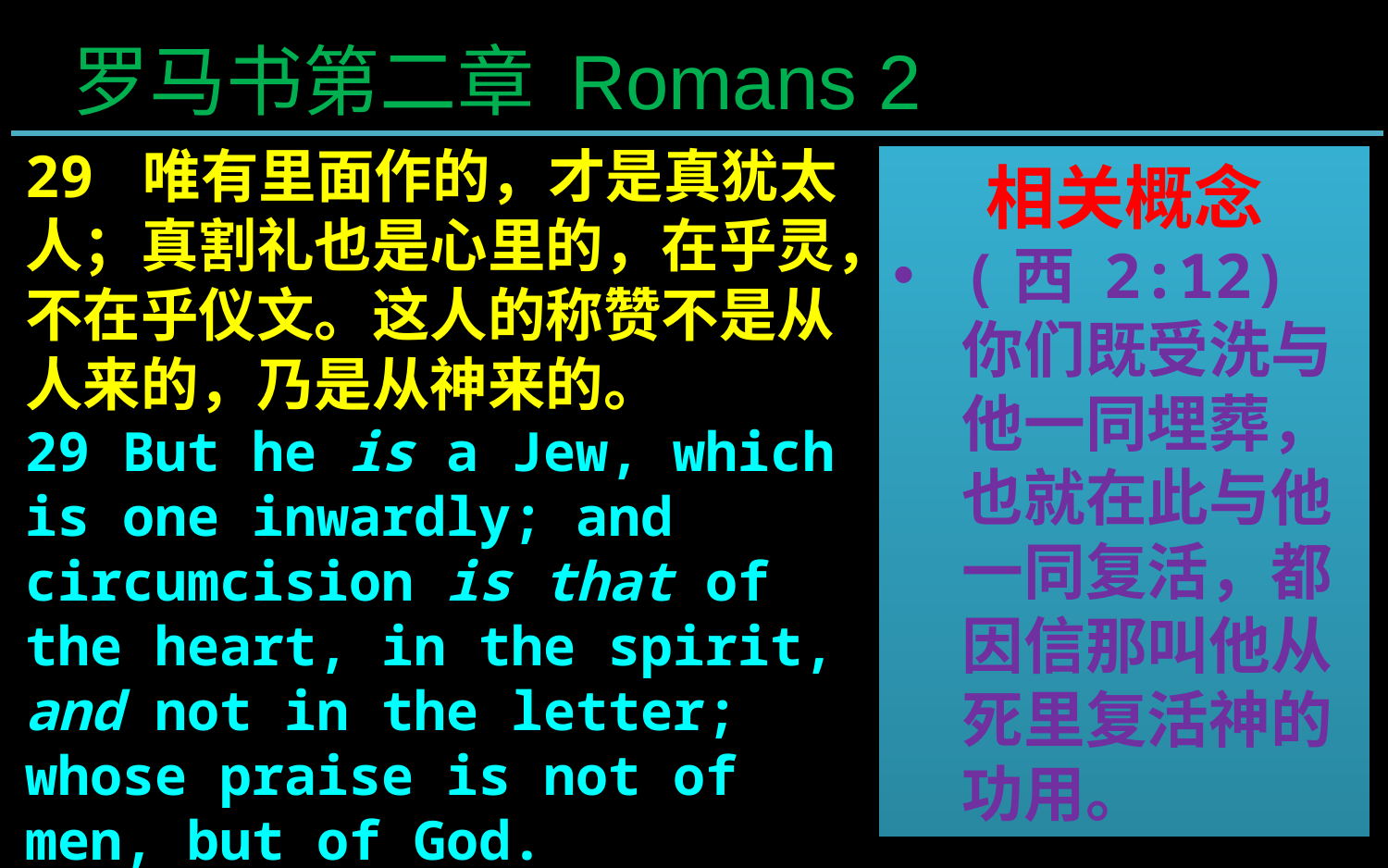

罗马书第二章 Romans 2
29 唯有里面作的，才是真犹太人；真割礼也是心里的，在乎灵，不在乎仪文。这人的称赞不是从人来的，乃是从神来的。
29 But he is a Jew, which is one inwardly; and circumcision is that of the heart, in the spirit, and not in the letter; whose praise is not of men, but of God.
相关概念
(西 2:12)你们既受洗与他一同埋葬，也就在此与他一同复活，都因信那叫他从死里复活神的功用。